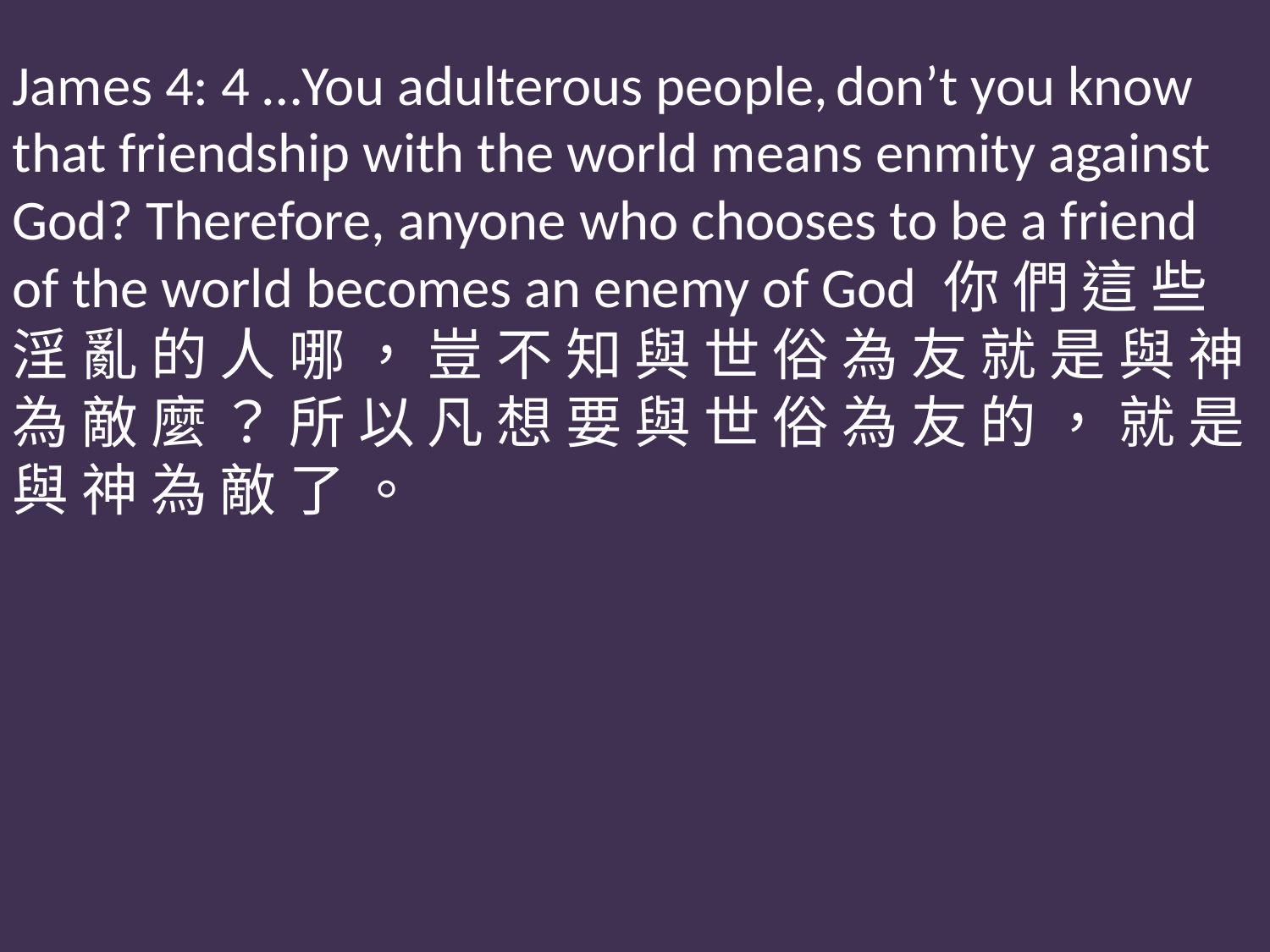

James 4: 4 …You adulterous people, don’t you know that friendship with the world means enmity against God? Therefore, anyone who chooses to be a friend of the world becomes an enemy of God 你 們 這 些 淫 亂 的 人 哪 ， 豈 不 知 與 世 俗 為 友 就 是 與 神 為 敵 麼 ？ 所 以 凡 想 要 與 世 俗 為 友 的 ， 就 是 與 神 為 敵 了 。